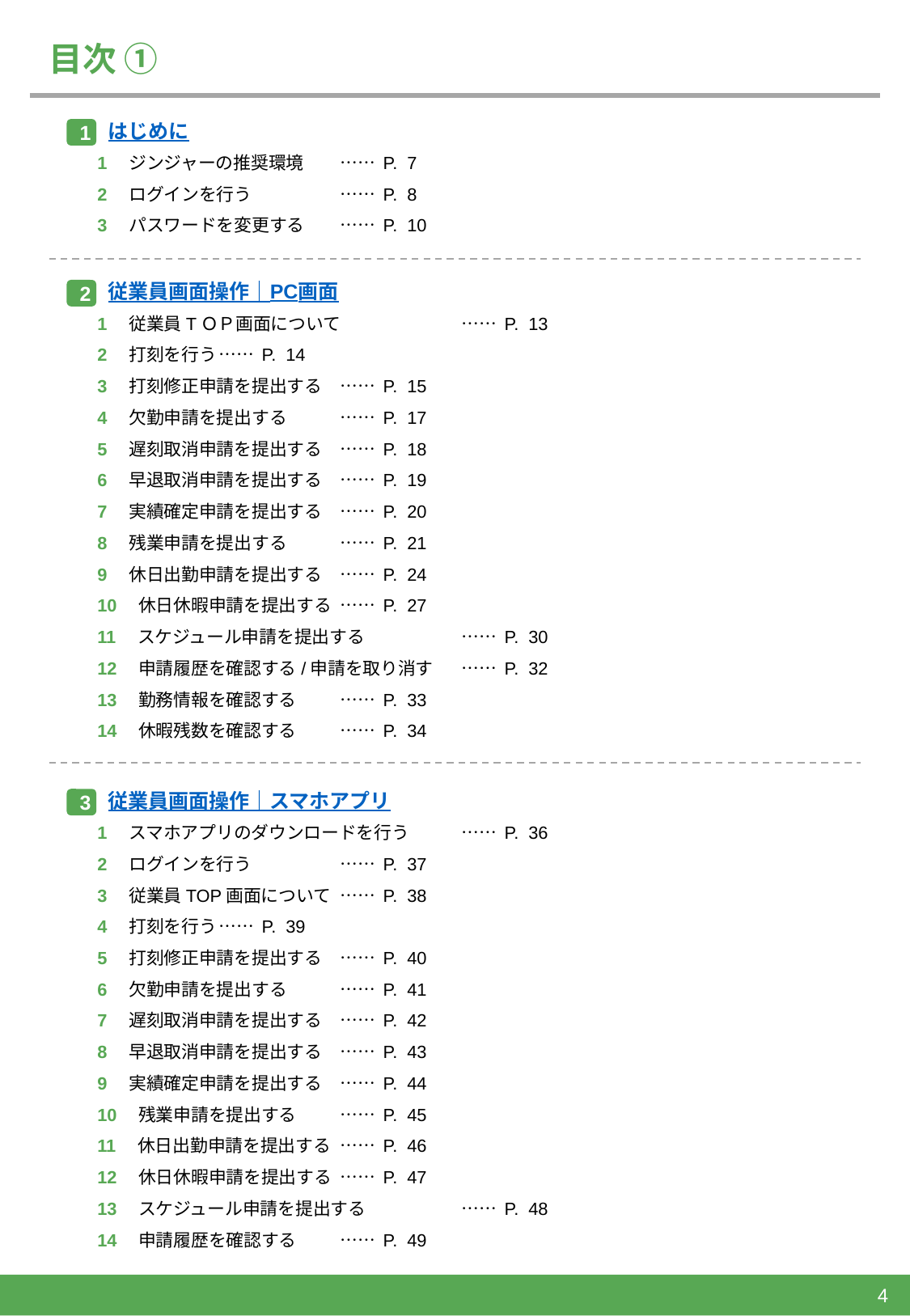

# 目次 ①
はじめに
1
1　ジンジャーの推奨環境	…… P.  7
2　ログインを行う　	…… P.  8
3　パスワードを変更する　	…… P.  10
従業員画面操作｜PC画面
2
1　従業員TＯＰ画面について	…… P.  13
2　打刻を行う	…… P.  14
3　打刻修正申請を提出する	…… P.  15
4　欠勤申請を提出する	…… P.  17
5　遅刻取消申請を提出する	…… P.  18
6　早退取消申請を提出する	…… P.  19
7　実績確定申請を提出する	…… P.  20
8　残業申請を提出する	…… P.  21
9　休日出勤申請を提出する	…… P.  24
10　休日休暇申請を提出する	…… P.  27
11　スケジュール申請を提出する	…… P.  30
12　申請履歴を確認する/申請を取り消す	…… P.  32
13　勤務情報を確認する	…… P.  33
14　休暇残数を確認する	…… P.  34
従業員画面操作｜スマホアプリ
3
1　スマホアプリのダウンロードを行う	…… P.  36
2　ログインを行う	…… P.  37
3　従業員TOP画面について	…… P.  38
4　打刻を行う	…… P.  39
5　打刻修正申請を提出する	…… P.  40
6　欠勤申請を提出する	…… P.  41
7　遅刻取消申請を提出する	…… P.  42
8　早退取消申請を提出する	…… P.  43
9　実績確定申請を提出する	…… P.  44
10　残業申請を提出する	…… P.  45
11　休日出勤申請を提出する	…… P.  46
12　休日休暇申請を提出する	…… P.  47
13　スケジュール申請を提出する	…… P.  48
14　申請履歴を確認する	…… P.  49
4